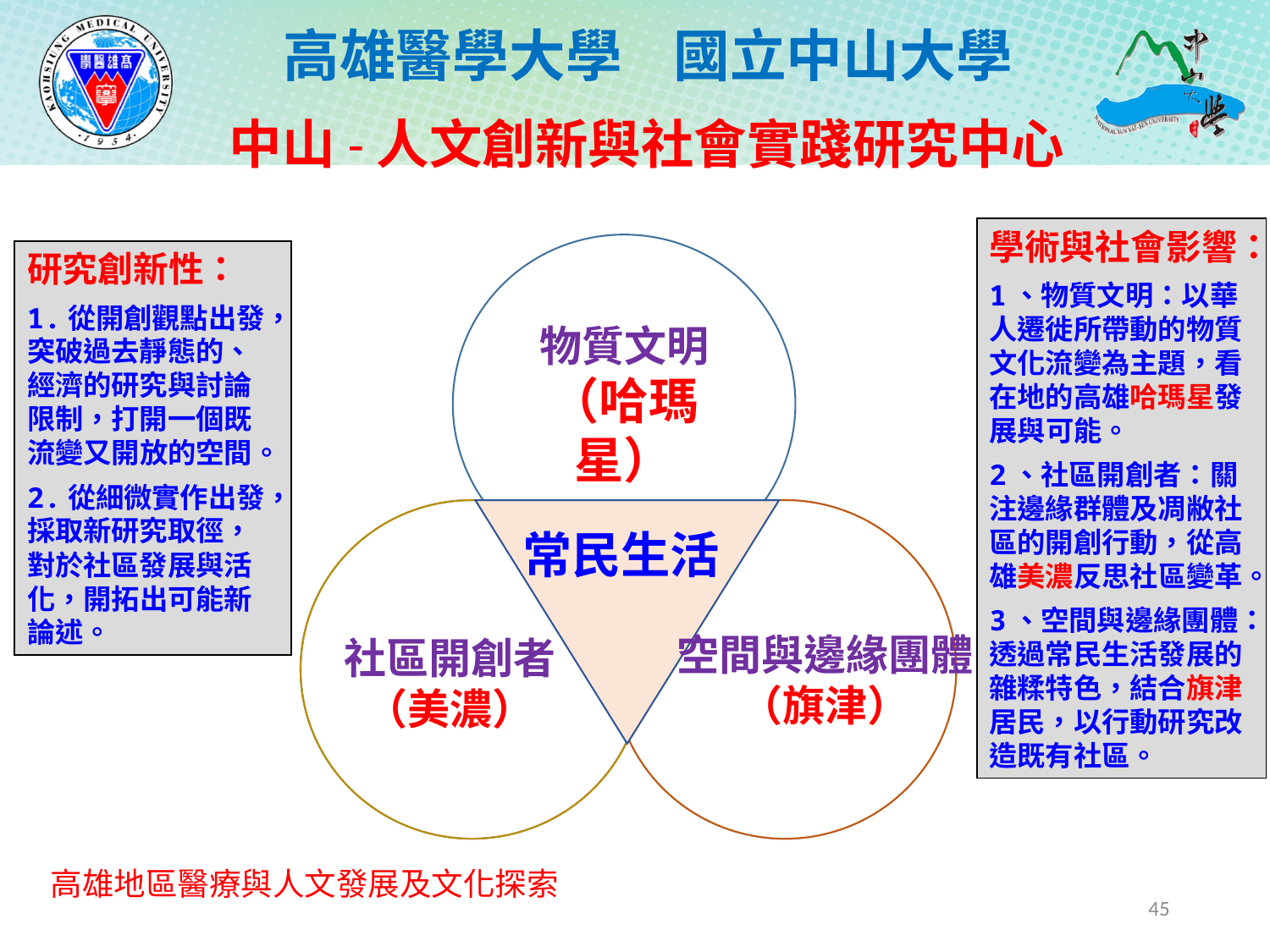

中山-人文創新與社會實踐研究中心
學術與社會影響：
1、物質文明：以華人遷徙所帶動的物質文化流變為主題，看在地的高雄哈瑪星發展與可能。
2、社區開創者：關注邊緣群體及凋敝社區的開創行動，從高雄美濃反思社區變革。
3、空間與邊緣團體：透過常民生活發展的雜糅特色，結合旗津居民，以行動研究改造既有社區。
物質文明
（哈瑪星）

常民生活
空間與邊緣團體
（旗津）
社區開創者
（美濃）
研究創新性：
1.從開創觀點出發，突破過去靜態的、經濟的研究與討論限制，打開一個既流變又開放的空間。
2.從細微實作出發，採取新研究取徑，對於社區發展與活化，開拓出可能新論述。
高雄地區醫療與人文發展及文化探索
45